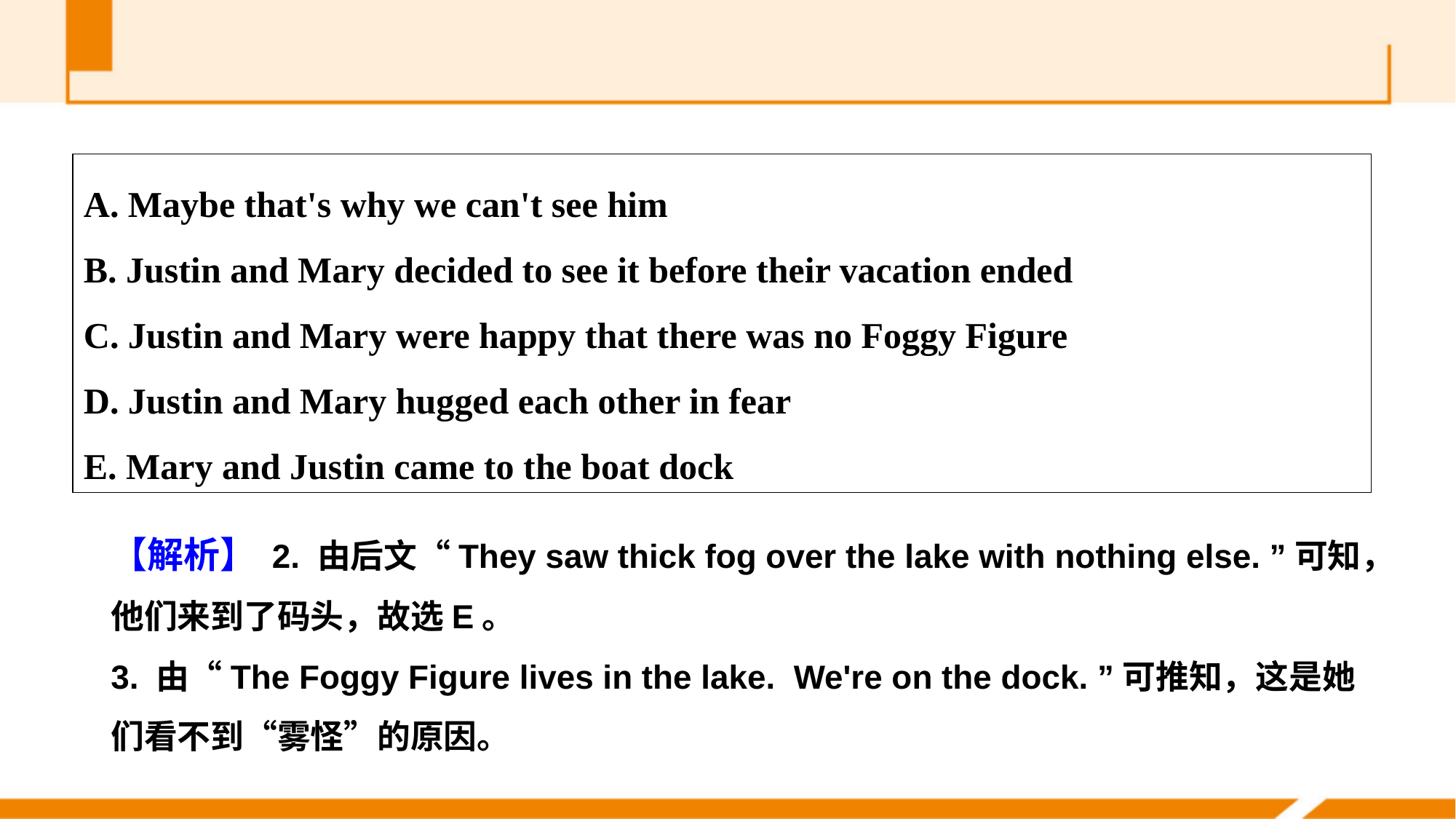

A. Maybe that's why we can't see him
B. Justin and Mary decided to see it before their vacation ended
C. Justin and Mary were happy that there was no Foggy Figure
D. Justin and Mary hugged each other in fear
E. Mary and Justin came to the boat dock
【解析】 2. 由后文“They saw thick fog over the lake with nothing else. ”可知，他们来到了码头，故选E。
3. 由“The Foggy Figure lives in the lake.  We're on the dock. ”可推知，这是她们看不到“雾怪”的原因。